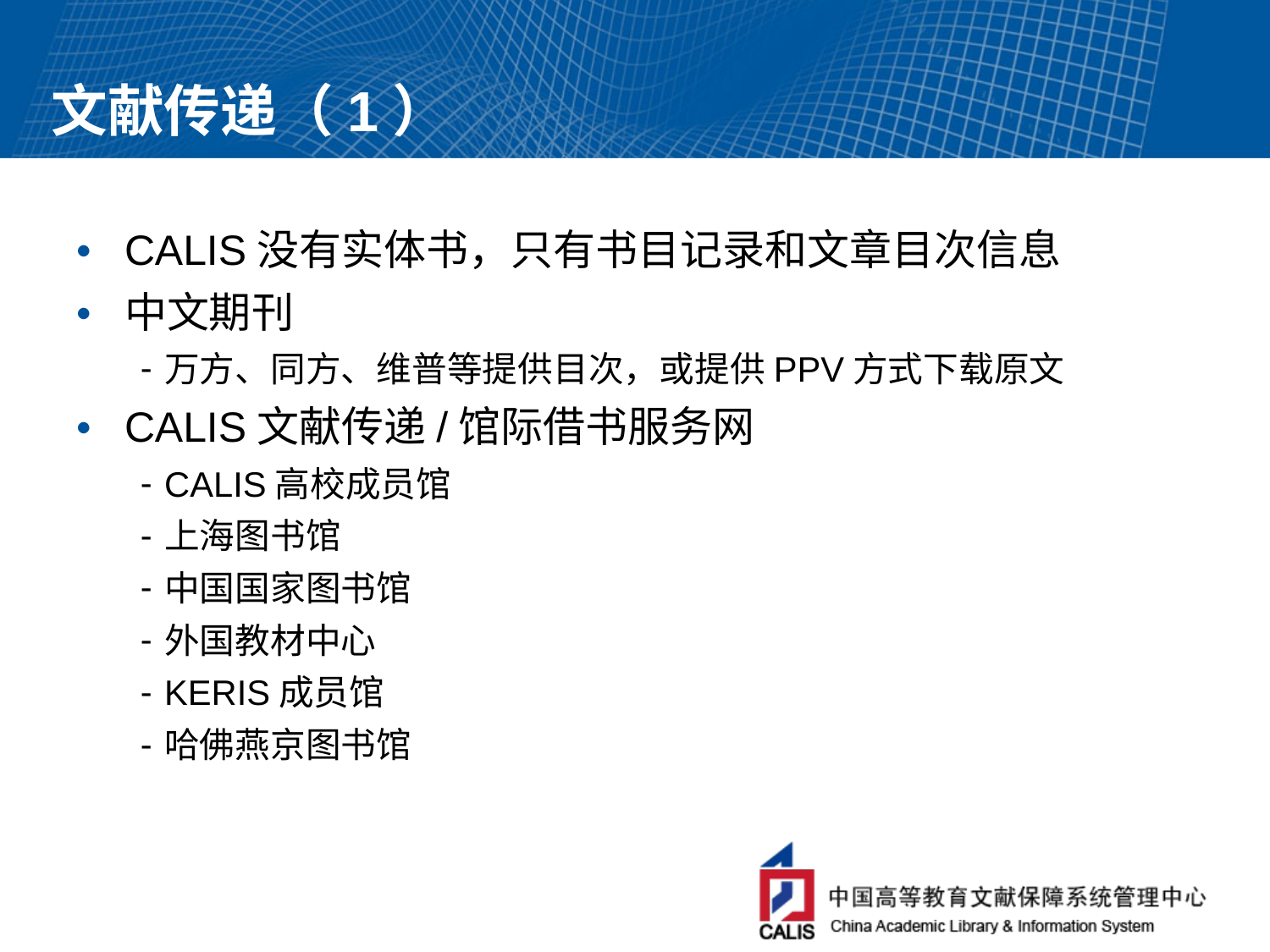

# 文献传递（1）
CALIS没有实体书，只有书目记录和文章目次信息
中文期刊
万方、同方、维普等提供目次，或提供PPV方式下载原文
CALIS文献传递/馆际借书服务网
CALIS高校成员馆
上海图书馆
中国国家图书馆
外国教材中心
KERIS成员馆
哈佛燕京图书馆